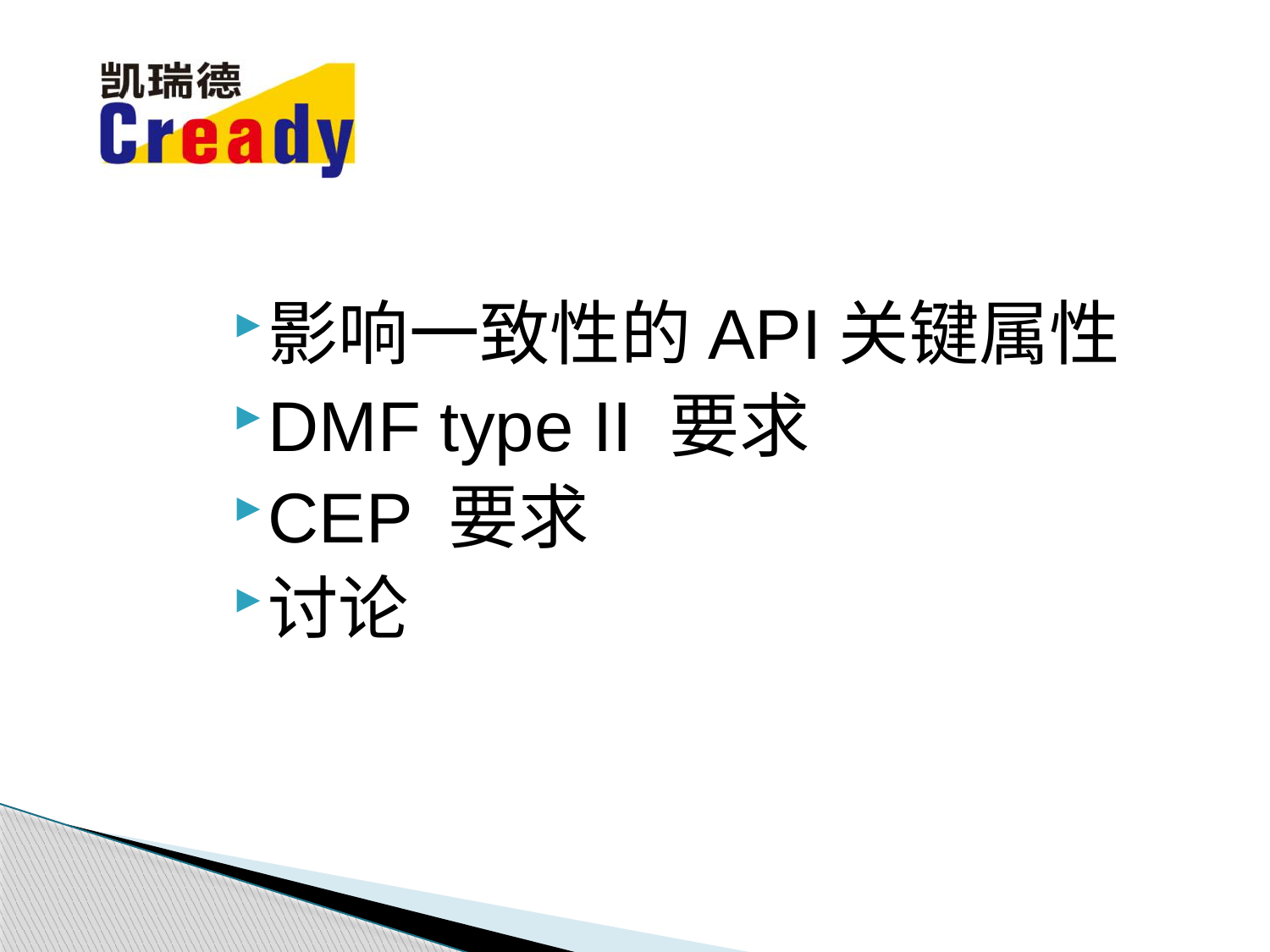

影响一致性的API关键属性
DMF type II 要求
CEP 要求
讨论